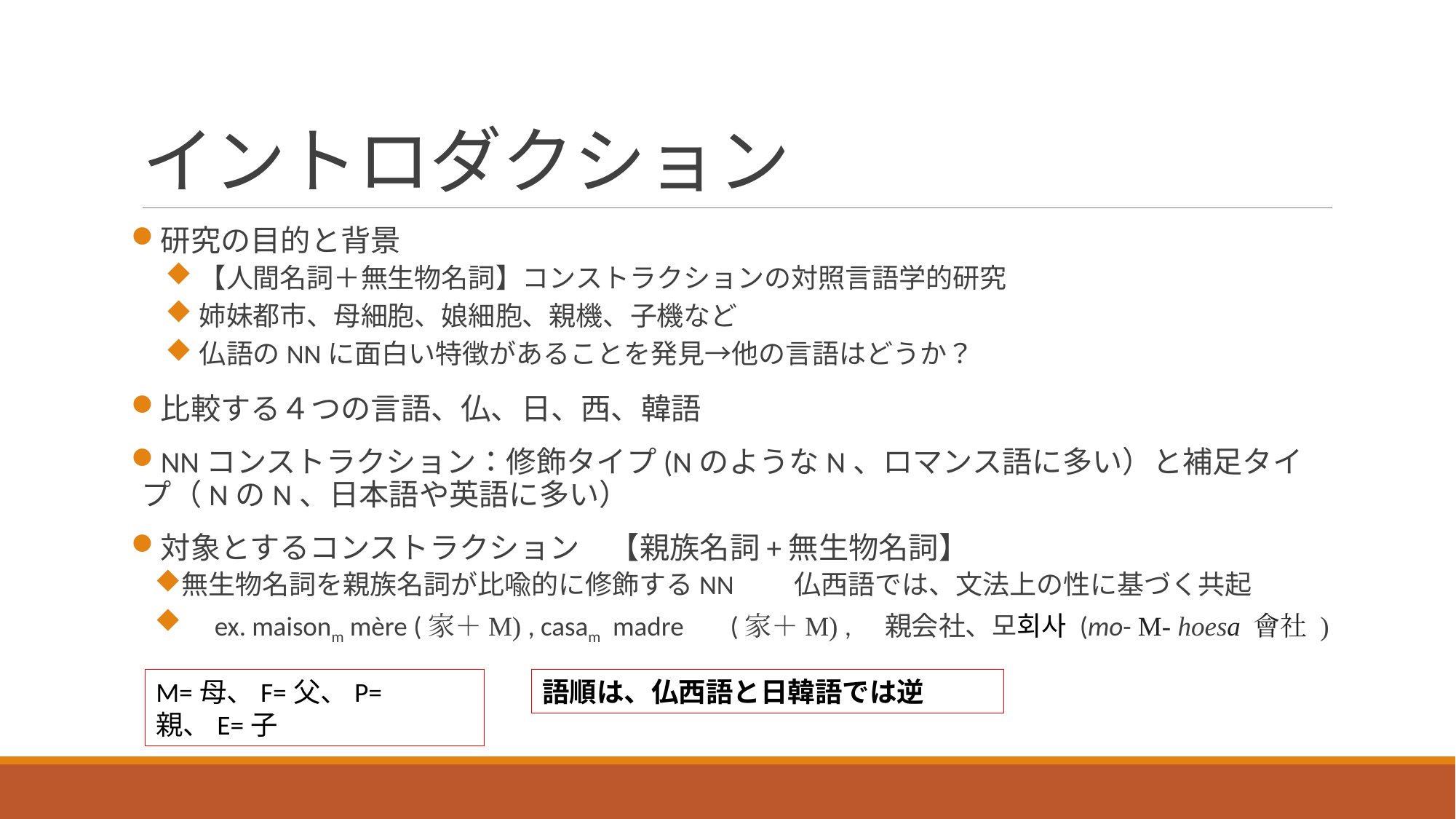

# イントロダクション
研究の目的と背景
【人間名詞＋無生物名詞】コンストラクションの対照言語学的研究
姉妹都市、母細胞、娘細胞、親機、子機など
仏語のNNに面白い特徴があることを発見→他の言語はどうか？
比較する４つの言語、仏、日、西、韓語
NNコンストラクション：修飾タイプ(NのようなN、ロマンス語に多い）と補足タイプ（NのN、日本語や英語に多い）
対象とするコンストラクション　【親族名詞+無生物名詞】
無生物名詞を親族名詞が比喩的に修飾するNN　　仏西語では、文法上の性に基づく共起
　ex. maisonm mère (家＋M) , casam  madre　 (家＋M) ,　親会社、모회사 (mo- M- hoesa 會社 )

M=母、F=父、P=親、E=子
語順は、仏西語と日韓語では逆